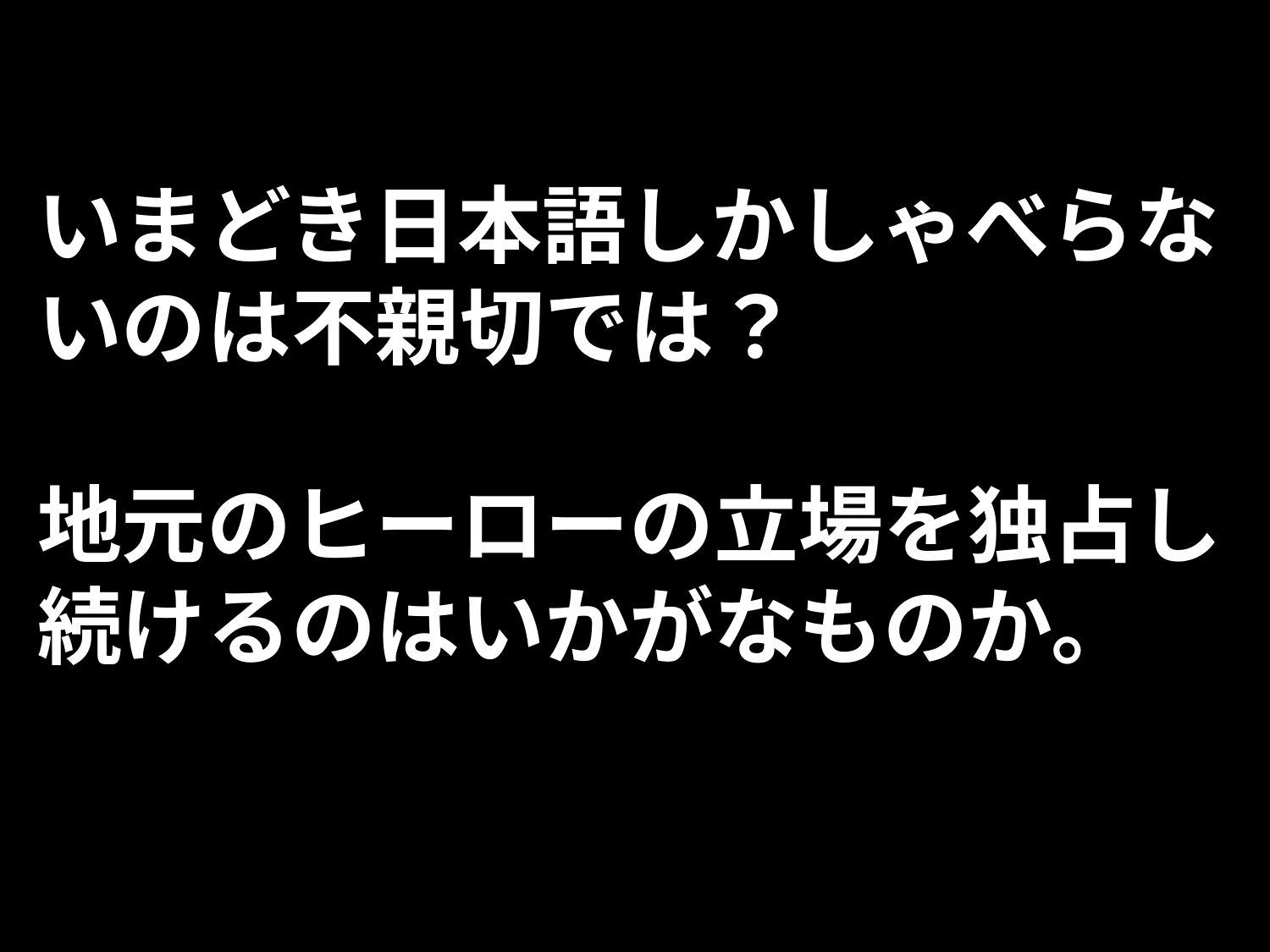

いまどき日本語しかしゃべらないのは不親切では？
地元のヒーローの立場を独占し続けるのはいかがなものか。